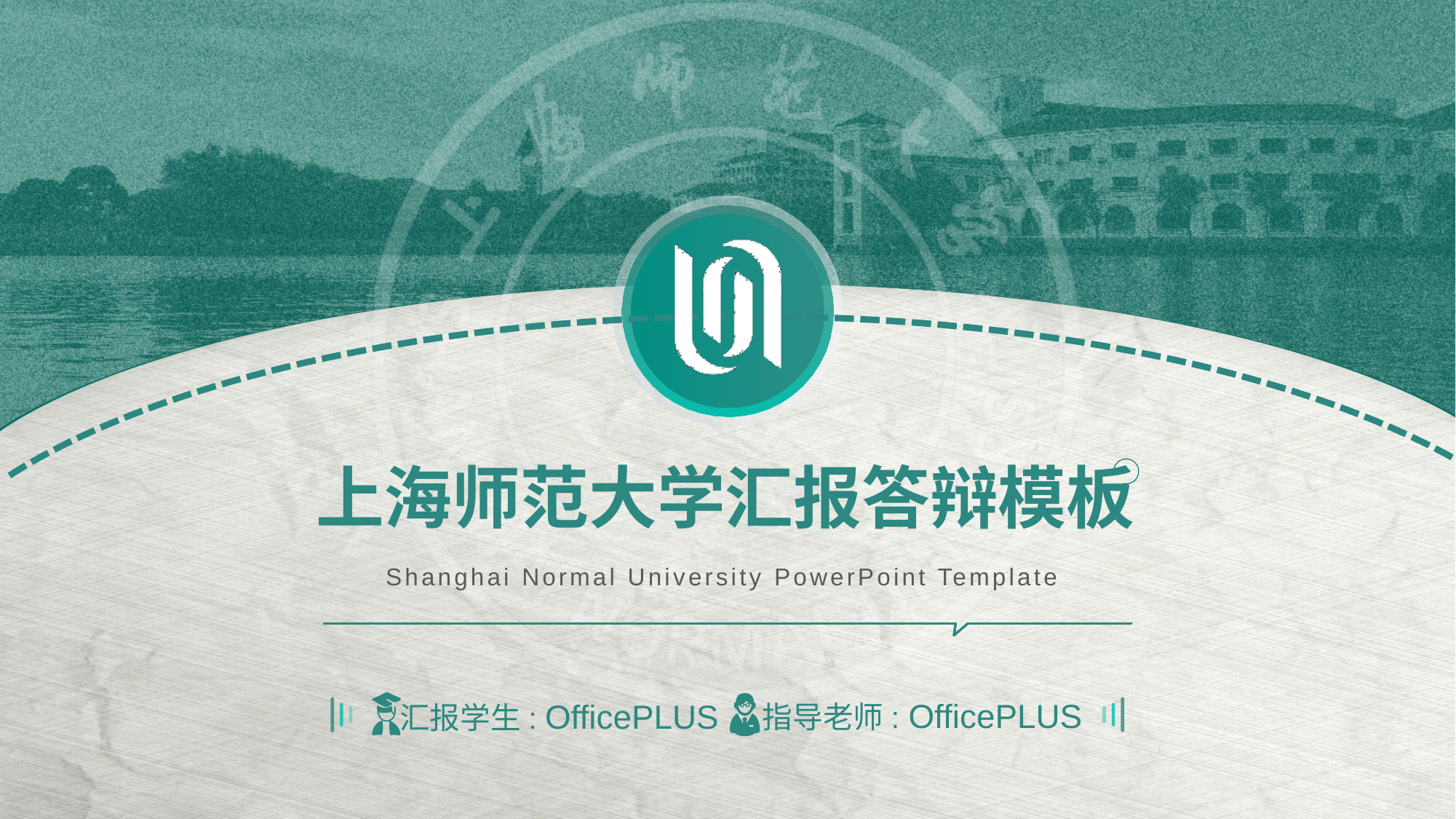

# 上海师范大学汇报答辩模板
Shanghai Normal University PowerPoint Template

汇报学生: OfficePLUS
指导老师: OfficePLUS